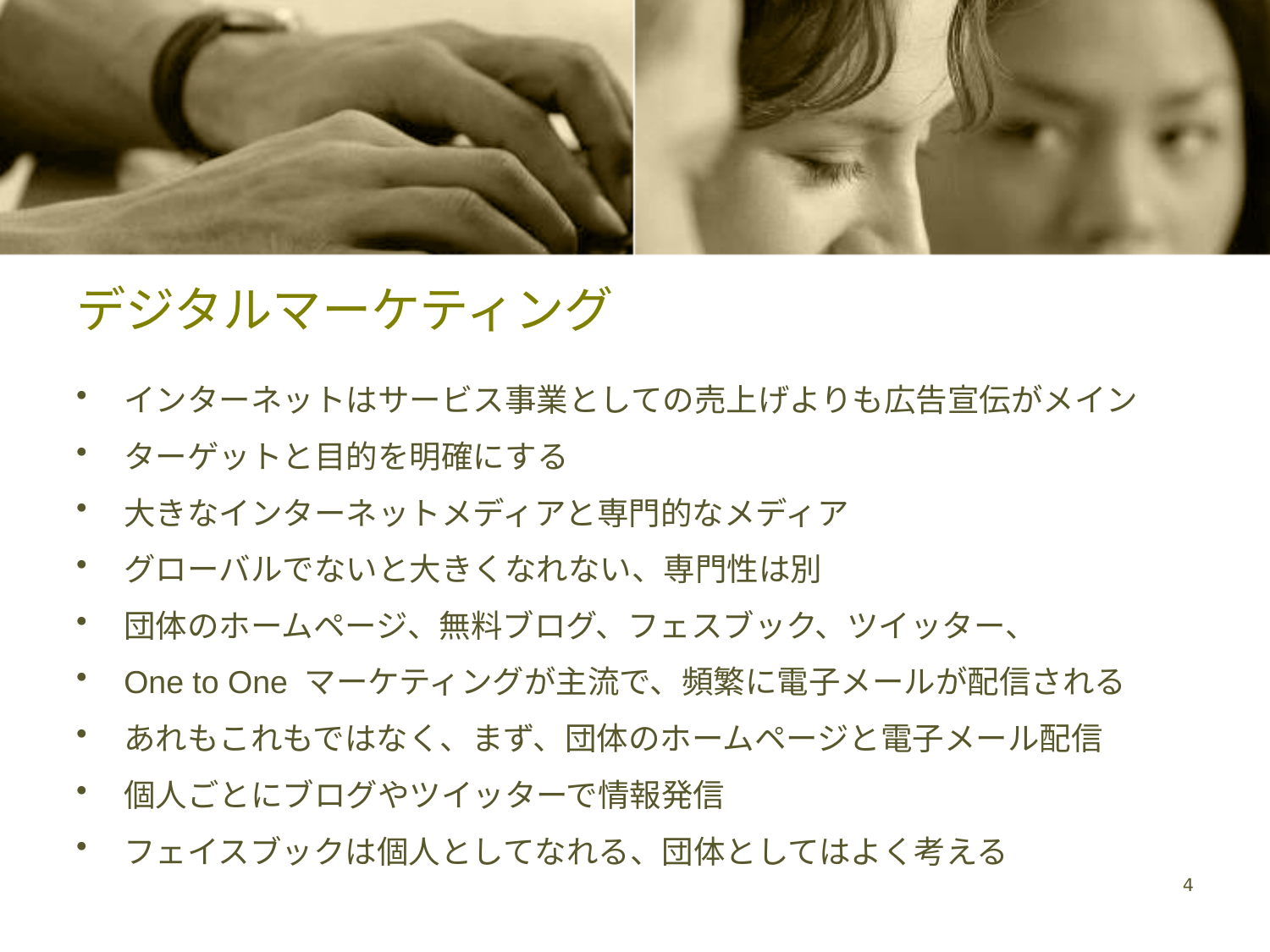

# デジタルマーケティング
インターネットはサービス事業としての売上げよりも広告宣伝がメイン
ターゲットと目的を明確にする
大きなインターネットメディアと専門的なメディア
グローバルでないと大きくなれない、専門性は別
団体のホームページ、無料ブログ、フェスブック、ツイッター、
One to One マーケティングが主流で、頻繁に電子メールが配信される
あれもこれもではなく、まず、団体のホームページと電子メール配信
個人ごとにブログやツイッターで情報発信
フェイスブックは個人としてなれる、団体としてはよく考える

4